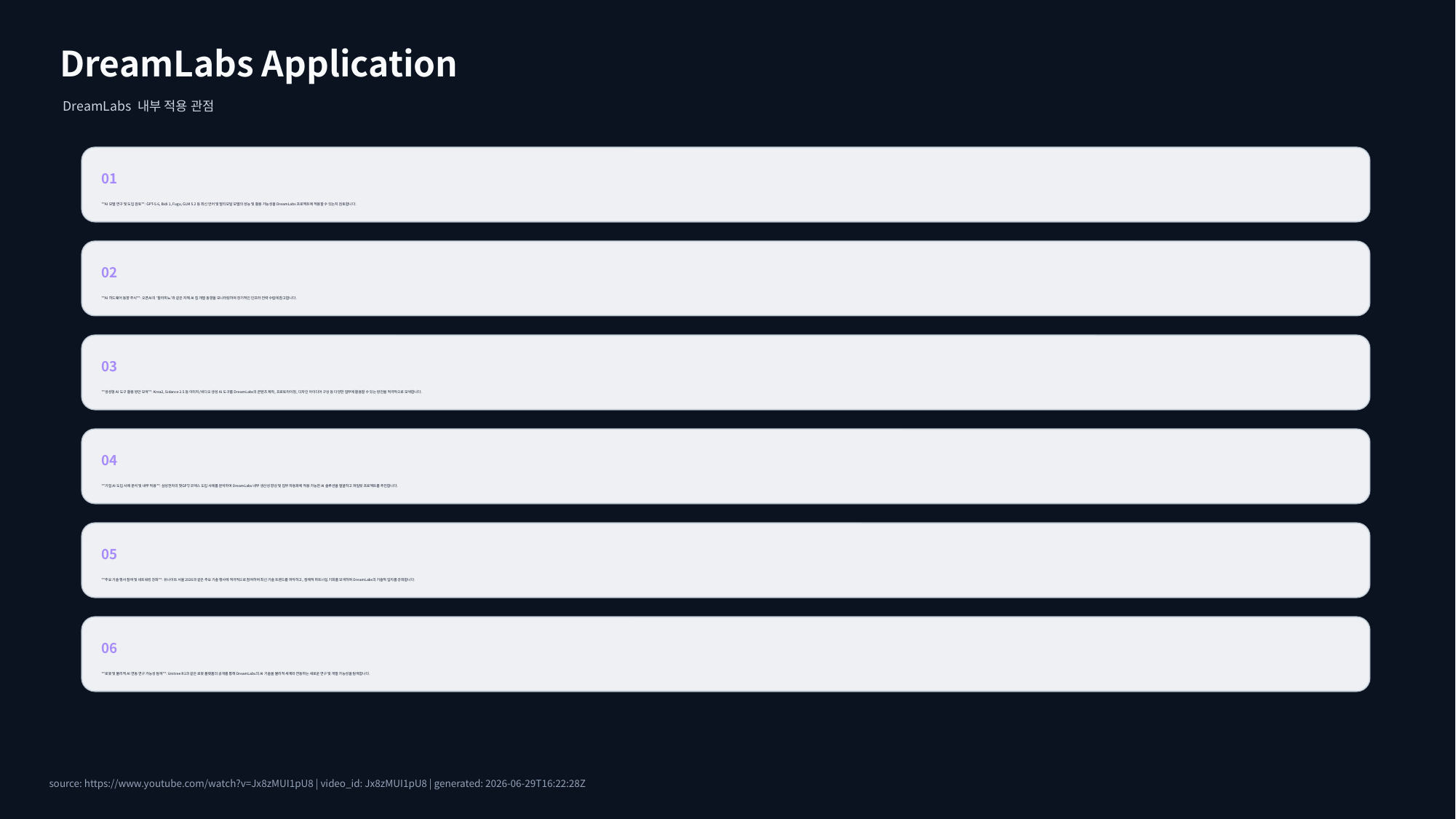

DreamLabs Application
DreamLabs 내부 적용 관점

01
**AI 모델 연구 및 도입 검토**: GPT-5.6, Bidi 1, Fugu, GLM 5.2 등 최신 언어 및 멀티모달 모델의 성능 및 활용 가능성을 DreamLabs 프로젝트에 적용할 수 있는지 검토합니다.

02
**AI 하드웨어 동향 주시**: 오픈AI의 '할라피뇨'와 같은 자체 AI 칩 개발 동향을 모니터링하여 장기적인 인프라 전략 수립에 참고합니다.

03
**생성형 AI 도구 활용 방안 모색**: Krea2, Sidance 2.5 등 이미지/비디오 생성 AI 도구를 DreamLabs의 콘텐츠 제작, 프로토타이핑, 디자인 아이디어 구상 등 다양한 업무에 활용할 수 있는 방안을 적극적으로 모색합니다.

04
**기업 AI 도입 사례 분석 및 내부 적용**: 삼성전자의 챗GPT/코덱스 도입 사례를 분석하여 DreamLabs 내부 생산성 향상 및 업무 자동화에 적용 가능한 AI 솔루션을 발굴하고 파일럿 프로젝트를 추진합니다.

05
**주요 기술 행사 참여 및 네트워킹 강화**: 유나이트 서울 2026과 같은 주요 기술 행사에 적극적으로 참여하여 최신 기술 트렌드를 파악하고, 잠재적 파트너십 기회를 모색하며 DreamLabs의 기술적 입지를 강화합니다.

06
**로봇 및 물리적 AI 연동 연구 가능성 탐색**: Unitree R1과 같은 로봇 플랫폼의 공개를 통해 DreamLabs의 AI 기술을 물리적 세계와 연동하는 새로운 연구 및 개발 가능성을 탐색합니다.
source: https://www.youtube.com/watch?v=Jx8zMUI1pU8 | video_id: Jx8zMUI1pU8 | generated: 2026-06-29T16:22:28Z